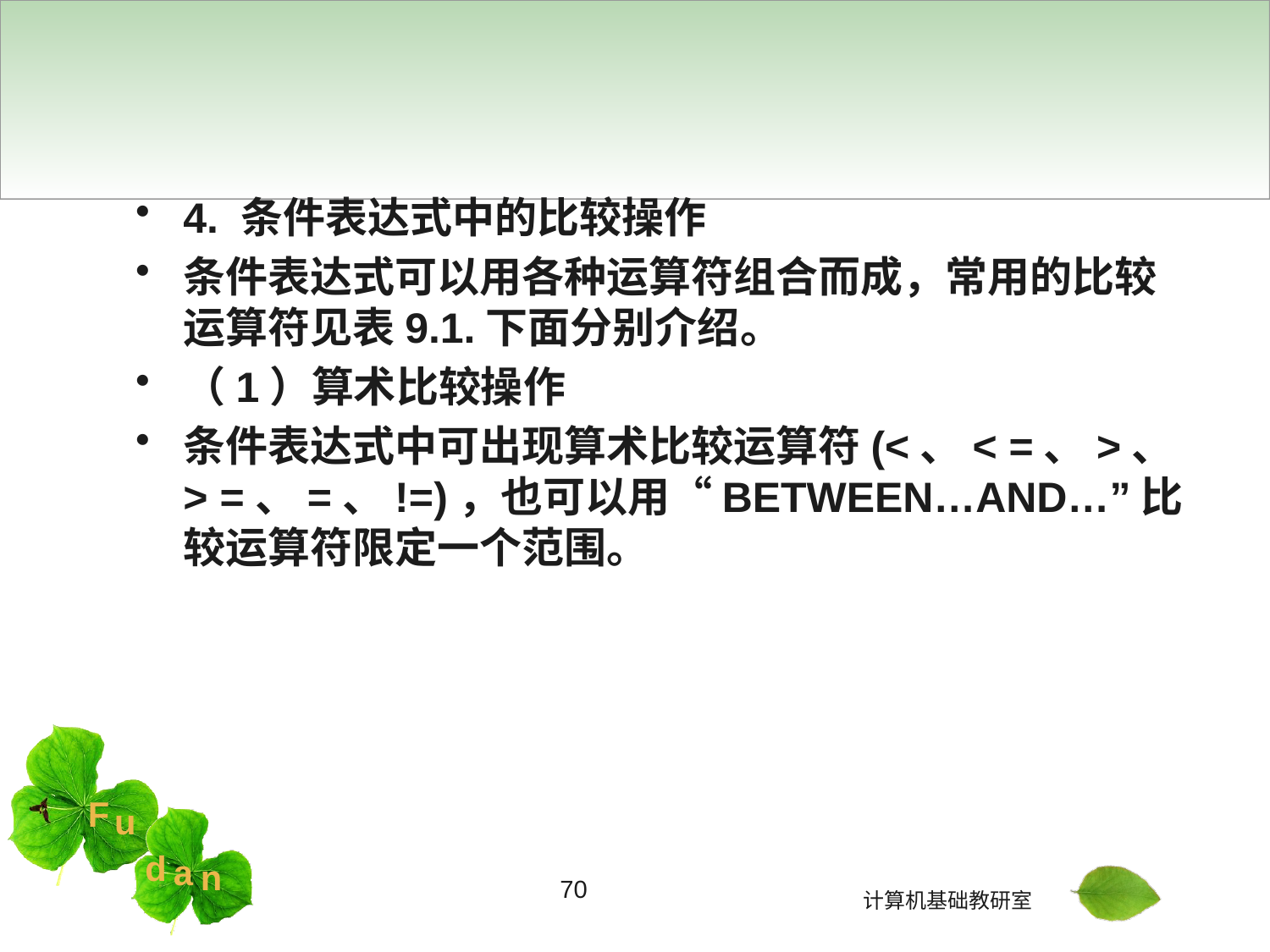

#
4. 条件表达式中的比较操作
条件表达式可以用各种运算符组合而成，常用的比较运算符见表9.1.下面分别介绍。
（1）算术比较操作
条件表达式中可出现算术比较运算符(<、< =、>、> =、=、!=)，也可以用“BETWEEN…AND…”比较运算符限定一个范围。

70